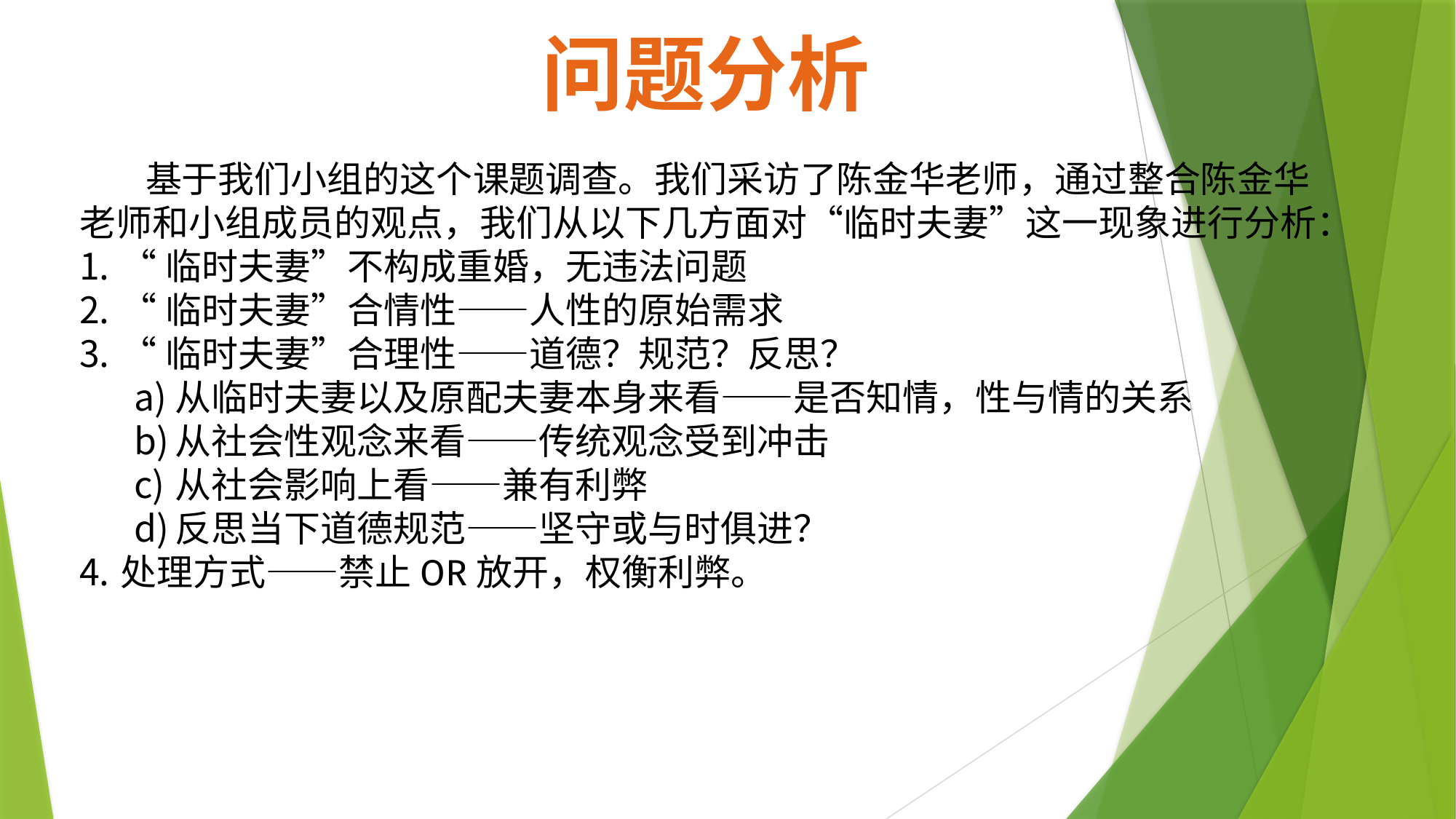

问题分析
       基于我们小组的这个课题调查。我们采访了陈金华老师，通过整合陈金华老师和小组成员的观点，我们从以下几方面对“临时夫妻”这一现象进行分析：
“临时夫妻”不构成重婚，无违法问题
“临时夫妻”合情性——人性的原始需求
“临时夫妻”合理性——道德？规范？反思？
从临时夫妻以及原配夫妻本身来看——是否知情，性与情的关系
从社会性观念来看——传统观念受到冲击
从社会影响上看——兼有利弊
反思当下道德规范——坚守或与时俱进？
处理方式——禁止OR放开，权衡利弊。